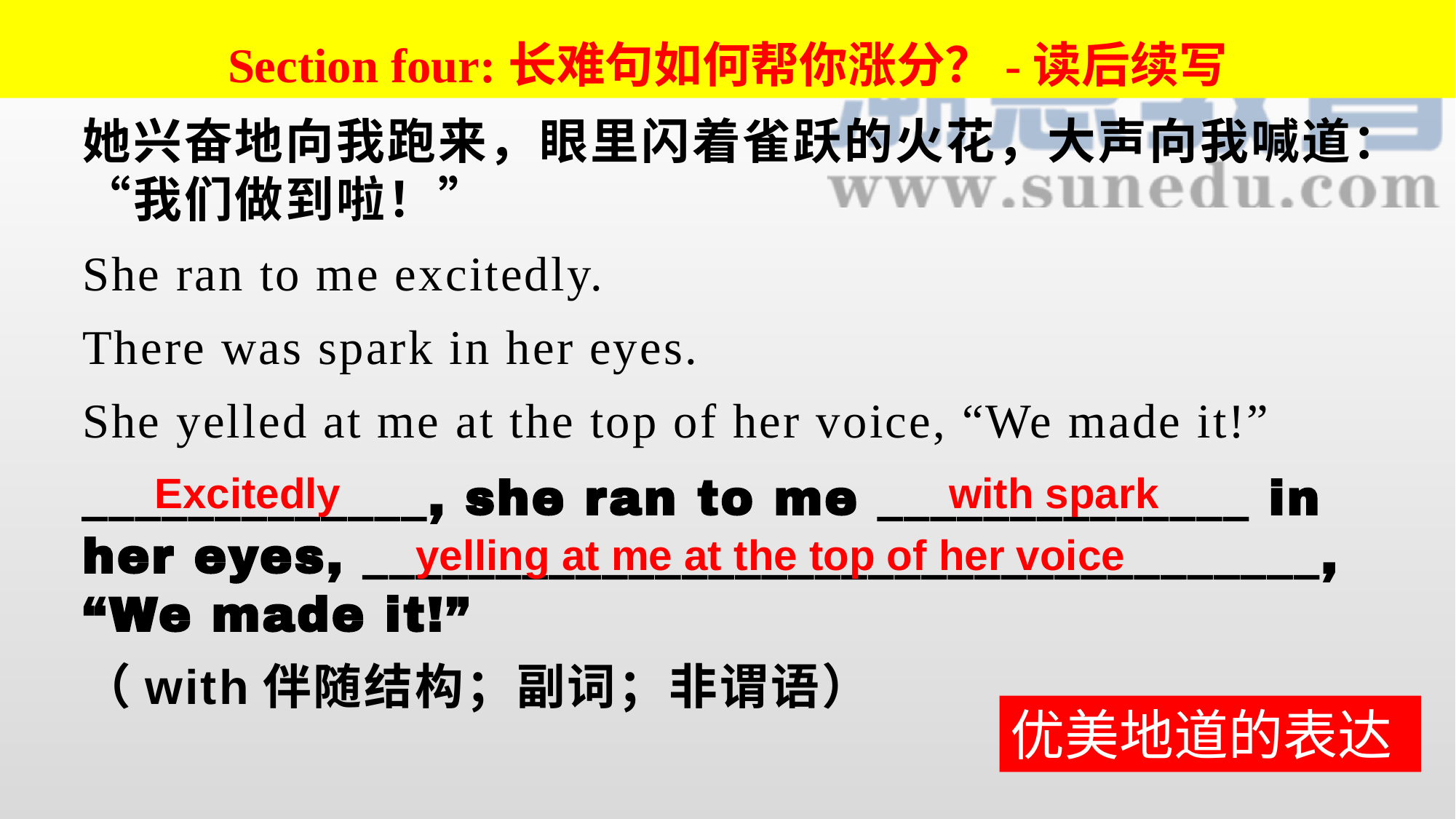

Section four:长难句如何帮你涨分？-读后续写
她兴奋地向我跑来，眼里闪着雀跃的火花，大声向我喊道：“我们做到啦！”
She ran to me excitedly.
There was spark in her eyes.
She yelled at me at the top of her voice, “We made it!”
_____________, she ran to me ______________ in her eyes, ____________________________________, “We made it!”
（with伴随结构；副词；非谓语）

Excitedly
with spark
yelling at me at the top of her voice
优美地道的表达